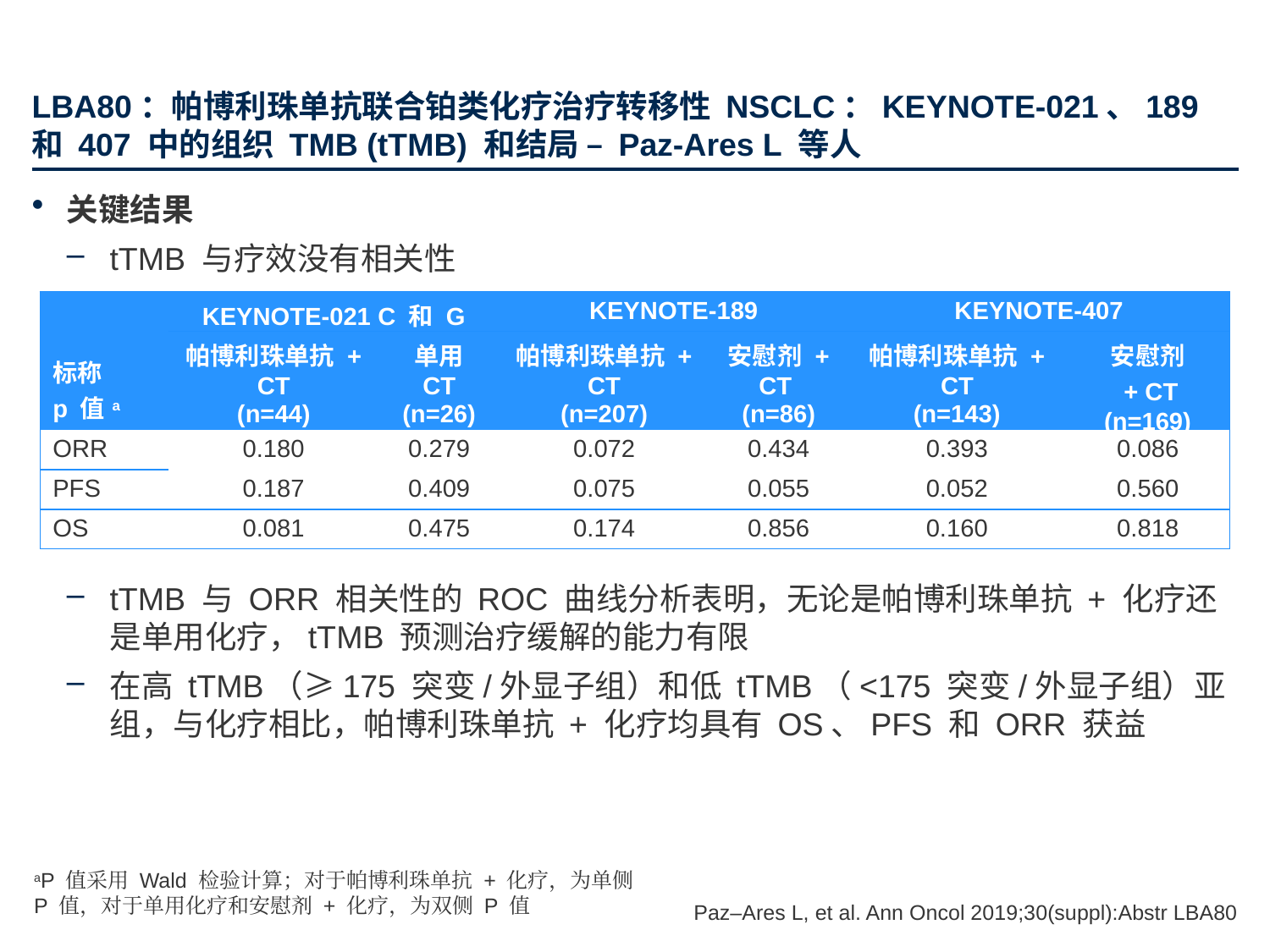

# LBA80：帕博利珠单抗联合铂类化疗治疗转移性 NSCLC：KEYNOTE-021、189 和 407 中的组织 TMB (tTMB) 和结局 – Paz-Ares L 等人
关键结果
tTMB 与疗效没有相关性

tTMB 与 ORR 相关性的 ROC 曲线分析表明，无论是帕博利珠单抗 + 化疗还是单用化疗，tTMB 预测治疗缓解的能力有限
在高 tTMB（≥175 突变/外显子组）和低 tTMB（<175 突变/外显子组）亚组，与化疗相比，帕博利珠单抗 + 化疗均具有 OS、PFS 和 ORR 获益
| 标称 p 值a | KEYNOTE-021 C 和 G |  | KEYNOTE-189 |  | KEYNOTE-407 |  |
| --- | --- | --- | --- | --- | --- | --- |
|  | 帕博利珠单抗 + CT (n=44) | 单用 CT (n=26) | 帕博利珠单抗 + CT (n=207) | 安慰剂 + CT (n=86) | 帕博利珠单抗 + CT (n=143) | 安慰剂 + CT (n=169) |
| ORR | 0.180 | 0.279 | 0.072 | 0.434 | 0.393 | 0.086 |
| PFS | 0.187 | 0.409 | 0.075 | 0.055 | 0.052 | 0.560 |
| OS | 0.081 | 0.475 | 0.174 | 0.856 | 0.160 | 0.818 |
aP 值采用 Wald 检验计算；对于帕博利珠单抗 + 化疗，为单侧 P 值，对于单用化疗和安慰剂 + 化疗，为双侧 P 值
Paz–Ares L, et al. Ann Oncol 2019;30(suppl):Abstr LBA80